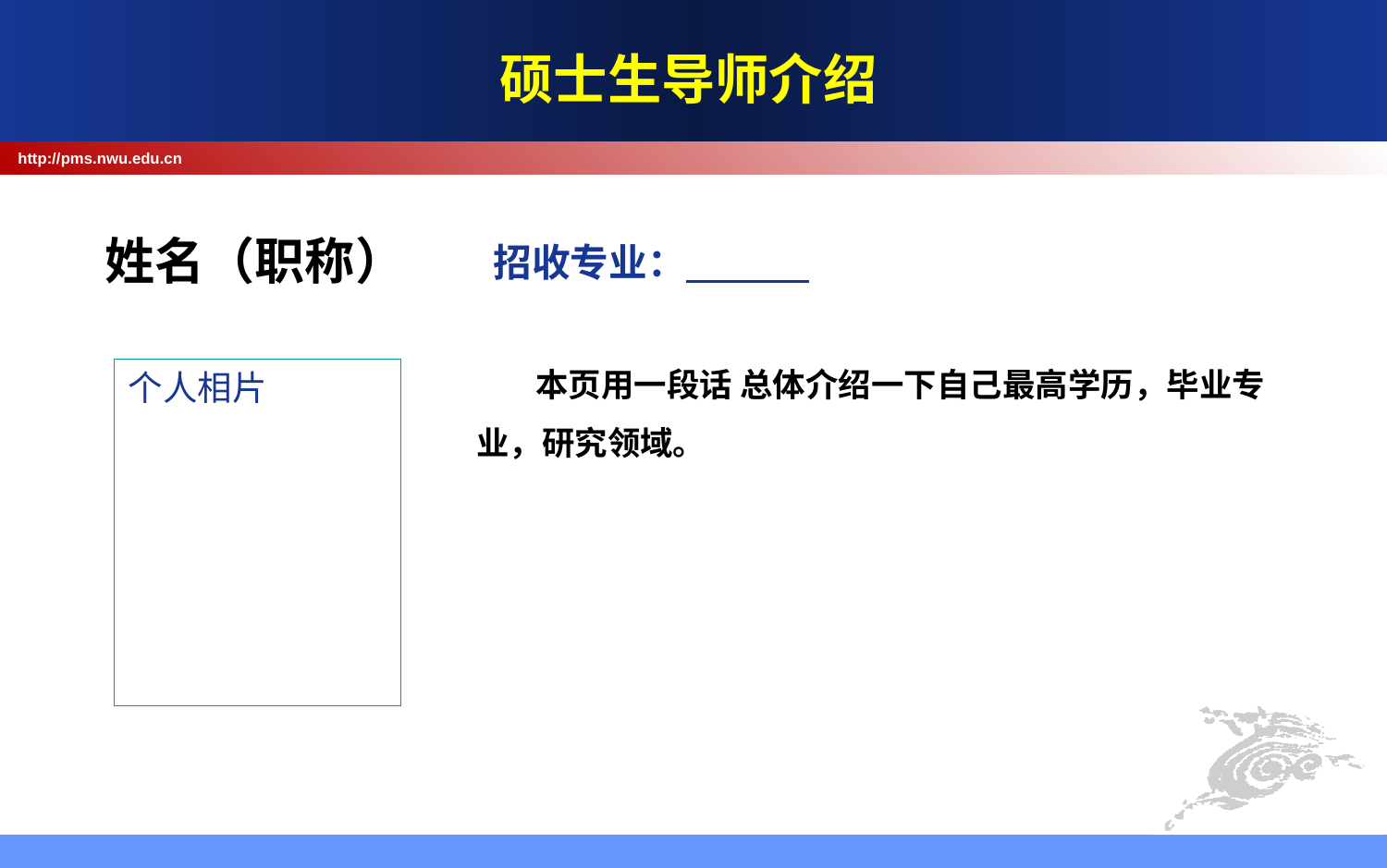

硕士生导师介绍
姓名（职称）
招收专业：

       本页用一段话 总体介绍一下自己最高学历，毕业专业，研究领域。

个人相片